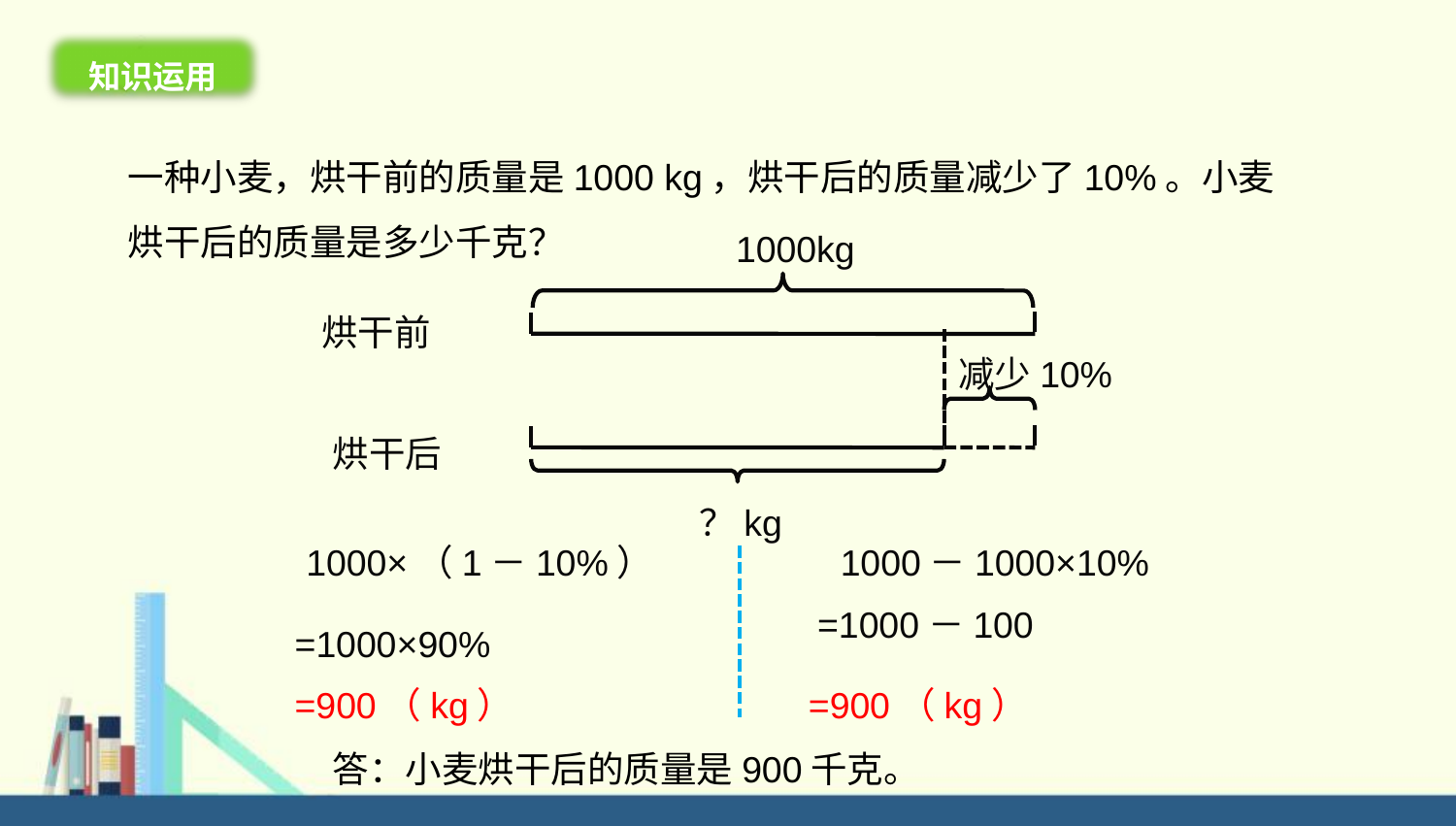

知识运用

一种小麦，烘干前的质量是1000 kg，烘干后的质量减少了10%。小麦烘干后的质量是多少千克？
1000kg

烘干前
减少10%

烘干后
？kg
1000×（1－10%）
1000－1000×10%
=1000－100
=1000×90%
=900（kg）
=900（kg）
答：小麦烘干后的质量是900千克。